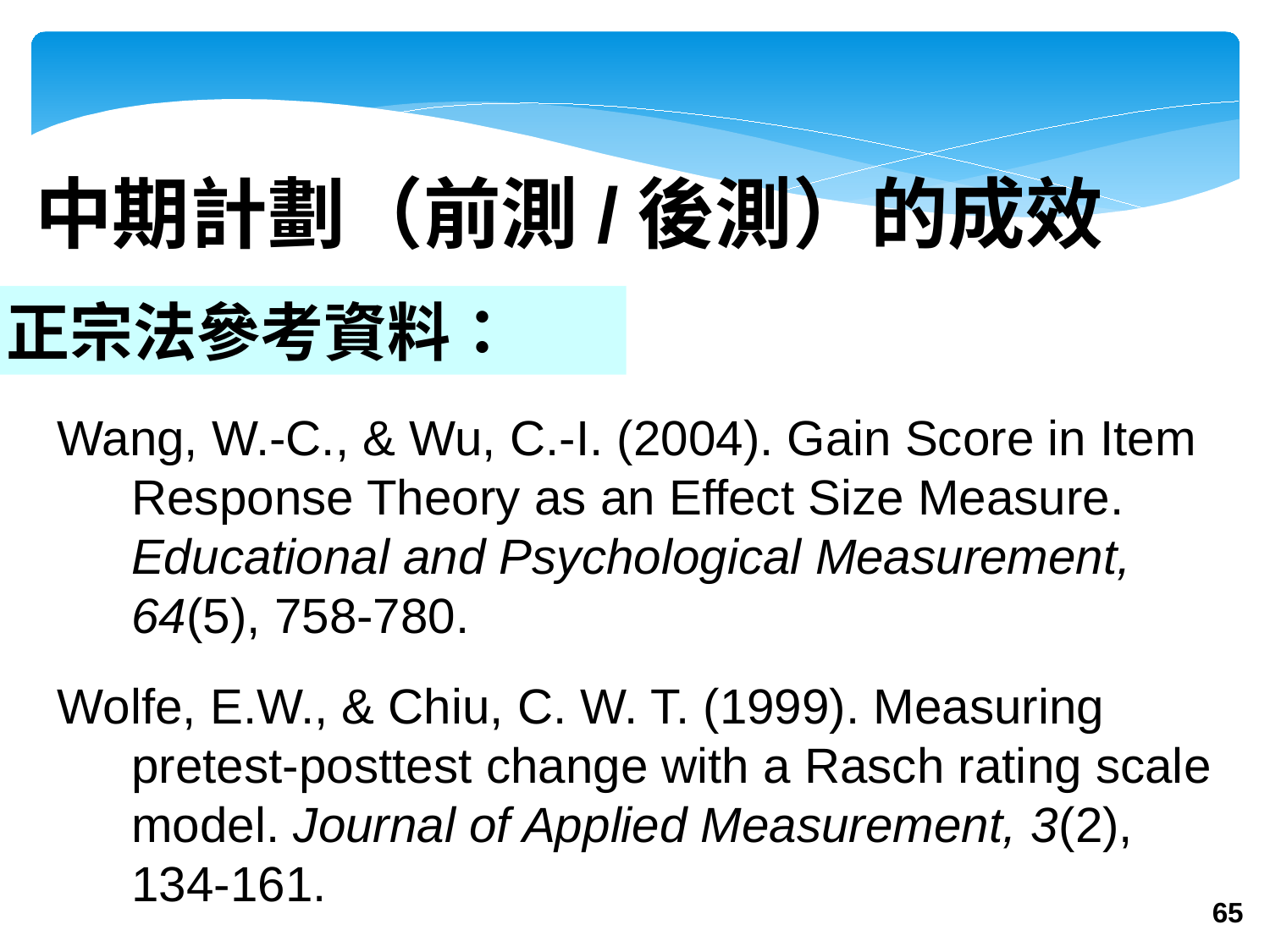

中期計劃（前測/後測）的成效
正宗法參考資料：
Wang, W.-C., & Wu, C.-I. (2004). Gain Score in Item Response Theory as an Effect Size Measure. Educational and Psychological Measurement, 64(5), 758-780.
Wolfe, E.W., & Chiu, C. W. T. (1999). Measuring pretest-posttest change with a Rasch rating scale model. Journal of Applied Measurement, 3(2), 134-161.
65